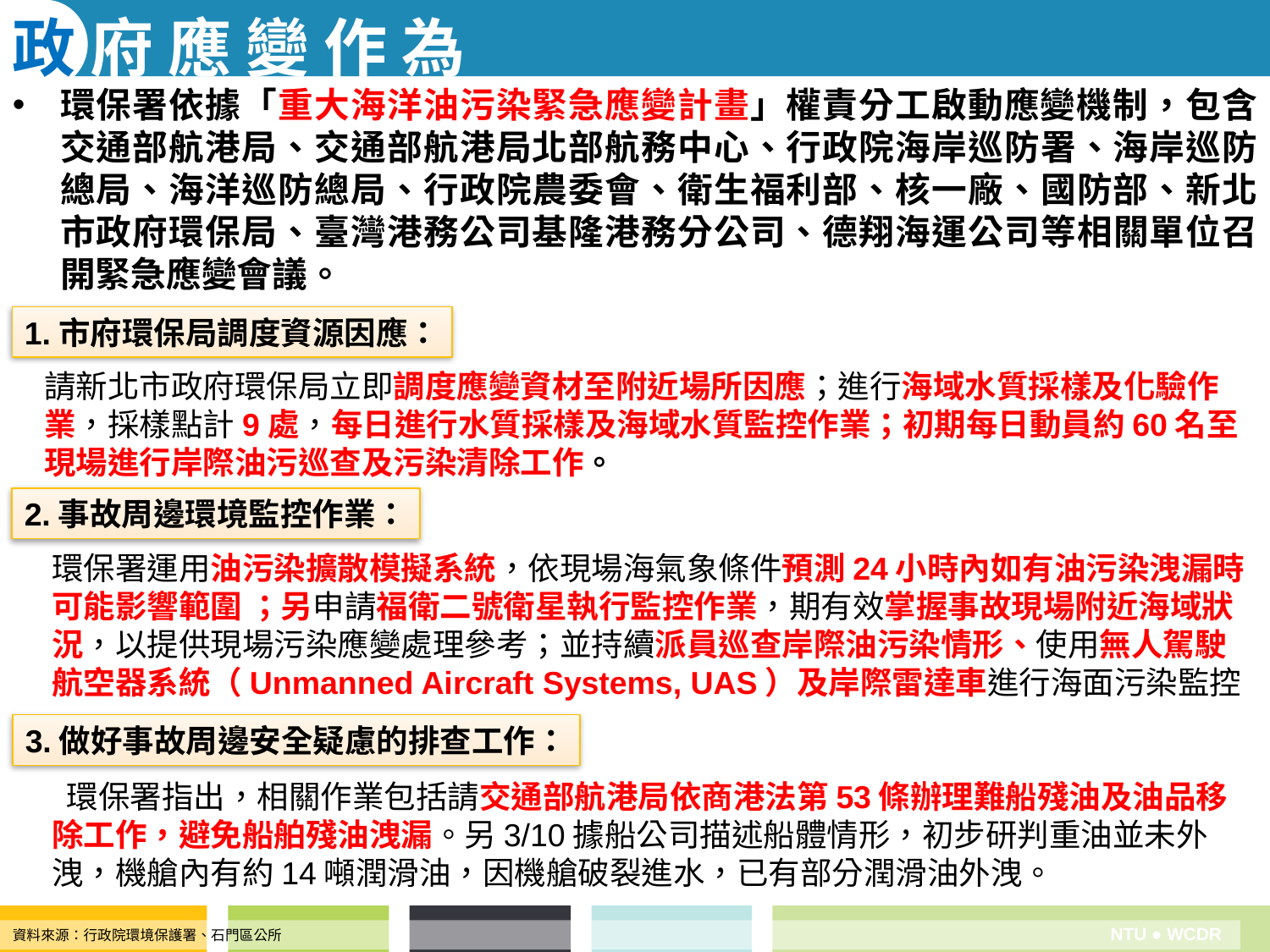

政 府 應 變 作 為
環保署依據「重大海洋油污染緊急應變計畫」權責分工啟動應變機制，包含交通部航港局、交通部航港局北部航務中心、行政院海岸巡防署、海岸巡防總局、海洋巡防總局、行政院農委會、衛生福利部、核一廠、國防部、新北市政府環保局、臺灣港務公司基隆港務分公司、德翔海運公司等相關單位召開緊急應變會議。
1.市府環保局調度資源因應：
請新北市政府環保局立即調度應變資材至附近場所因應；進行海域水質採樣及化驗作業，採樣點計9處，每日進行水質採樣及海域水質監控作業；初期每日動員約60名至現場進行岸際油污巡查及污染清除工作。
2.事故周邊環境監控作業：
環保署運用油污染擴散模擬系統，依現場海氣象條件預測24小時內如有油污染洩漏時可能影響範圍 ；另申請福衛二號衛星執行監控作業，期有效掌握事故現場附近海域狀況，以提供現場污染應變處理參考；並持續派員巡查岸際油污染情形、使用無人駕駛航空器系統（Unmanned Aircraft Systems, UAS）及岸際雷達車進行海面污染監控
3.做好事故周邊安全疑慮的排查工作：
 環保署指出，相關作業包括請交通部航港局依商港法第53條辦理難船殘油及油品移除工作，避免船舶殘油洩漏。另3/10據船公司描述船體情形，初步研判重油並未外洩，機艙內有約14噸潤滑油，因機艙破裂進水，已有部分潤滑油外洩。
資料來源：行政院環境保護署、石門區公所